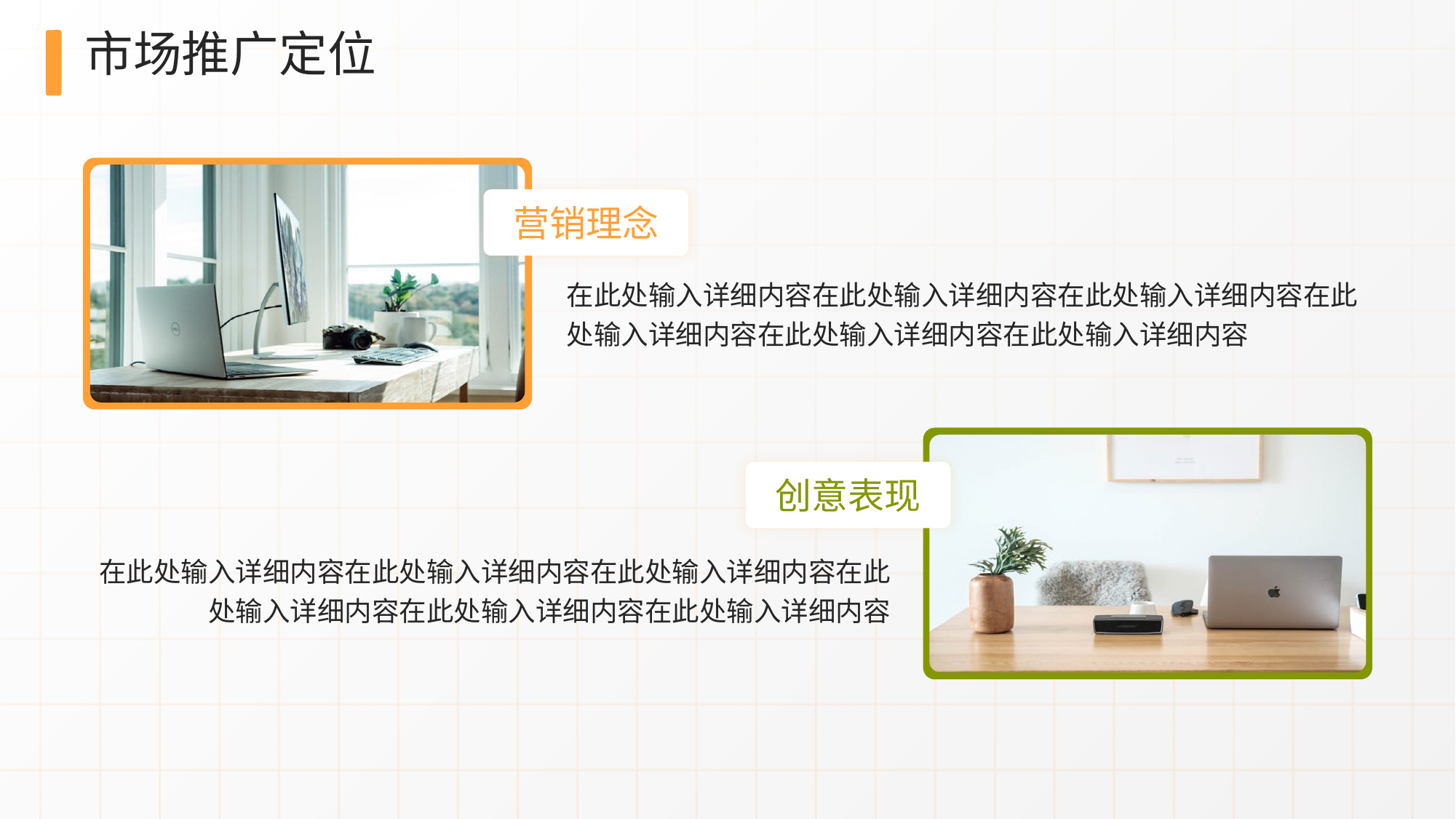

# 市场推广定位

营销理念
在此处输入详细内容在此处输入详细内容在此处输入详细内容在此处输入详细内容在此处输入详细内容在此处输入详细内容

创意表现
在此处输入详细内容在此处输入详细内容在此处输入详细内容在此处输入详细内容在此处输入详细内容在此处输入详细内容